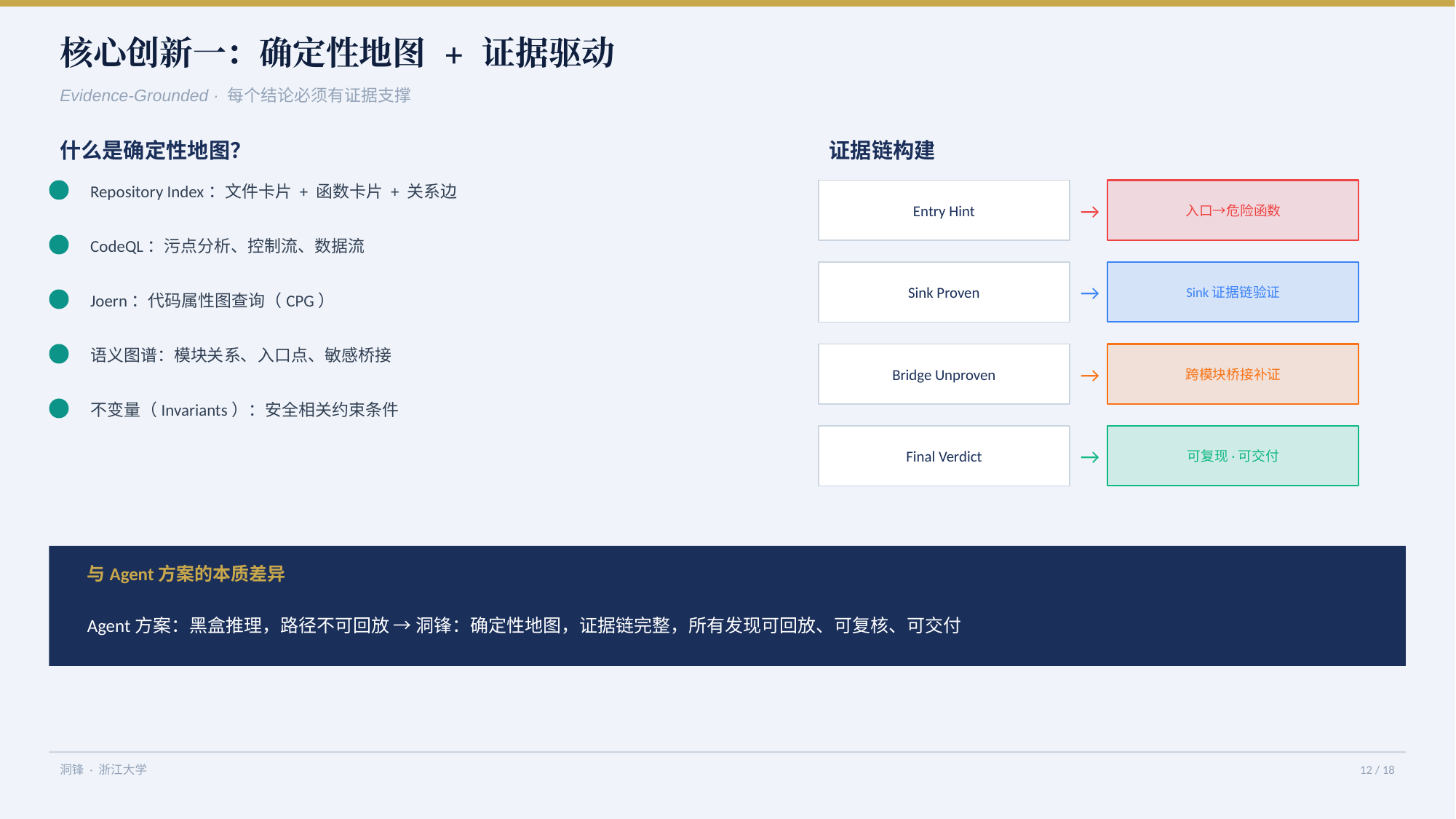

核心创新一：确定性地图 + 证据驱动
Evidence-Grounded · 每个结论必须有证据支撑
什么是确定性地图？
证据链构建
Repository Index：文件卡片 + 函数卡片 + 关系边

Entry Hint
→

入口→危险函数
CodeQL：污点分析、控制流、数据流

Sink Proven
→

Sink证据链验证
Joern：代码属性图查询（CPG）

语义图谱：模块关系、入口点、敏感桥接

Bridge Unproven
→

跨模块桥接补证
不变量（Invariants）：安全相关约束条件

Final Verdict
→

可复现·可交付

与Agent方案的本质差异
Agent方案：黑盒推理，路径不可回放 → 洞锋：确定性地图，证据链完整，所有发现可回放、可复核、可交付

洞锋 · 浙江大学
12 / 18